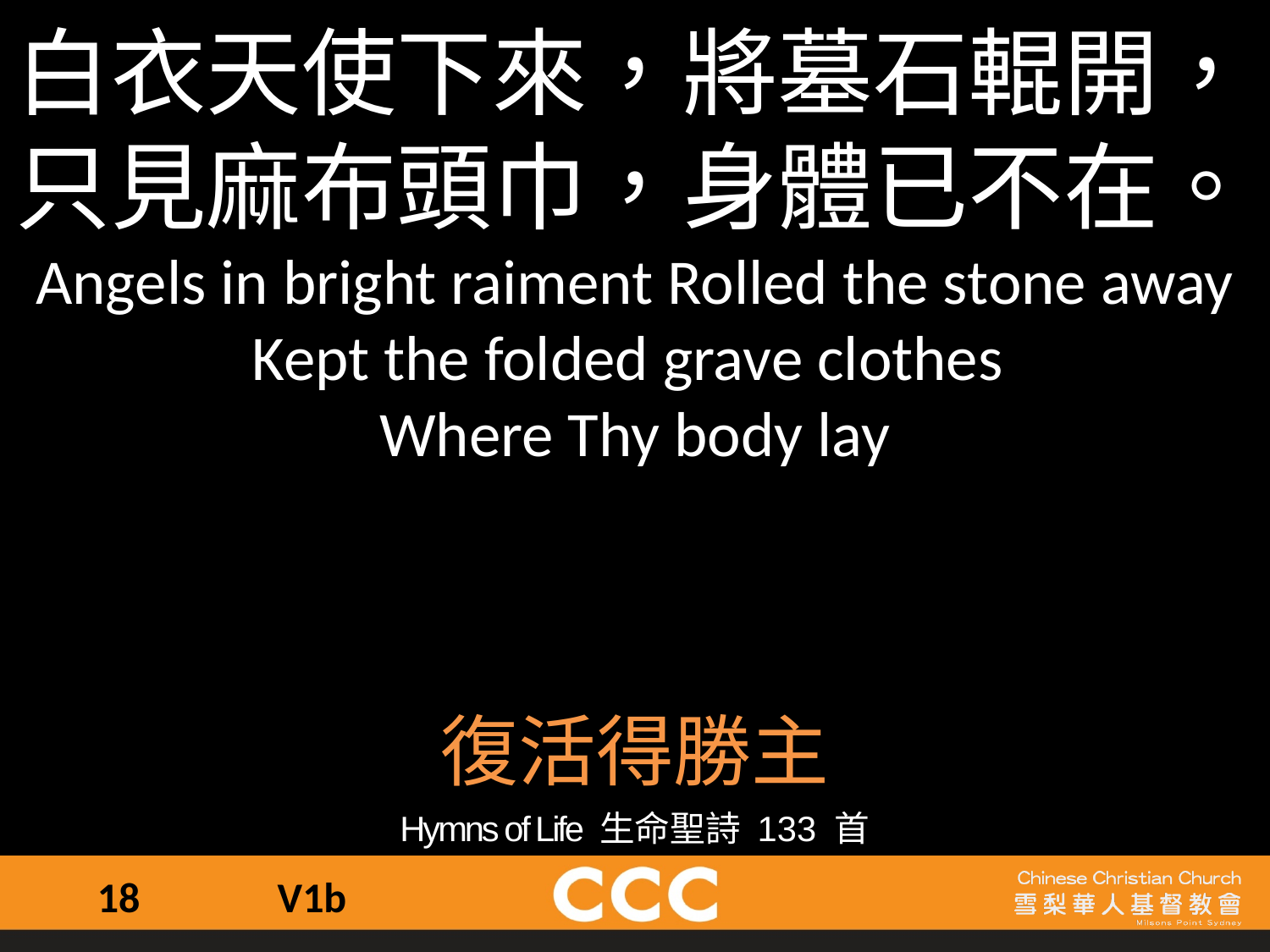

白衣天使下來，將墓石輥開，只見麻布頭巾，身體已不在。
Angels in bright raiment Rolled the stone away
Kept the folded grave clothes
Where Thy body lay
復活得勝主

Hymns of Life 生命聖詩 133 首
18
V1b